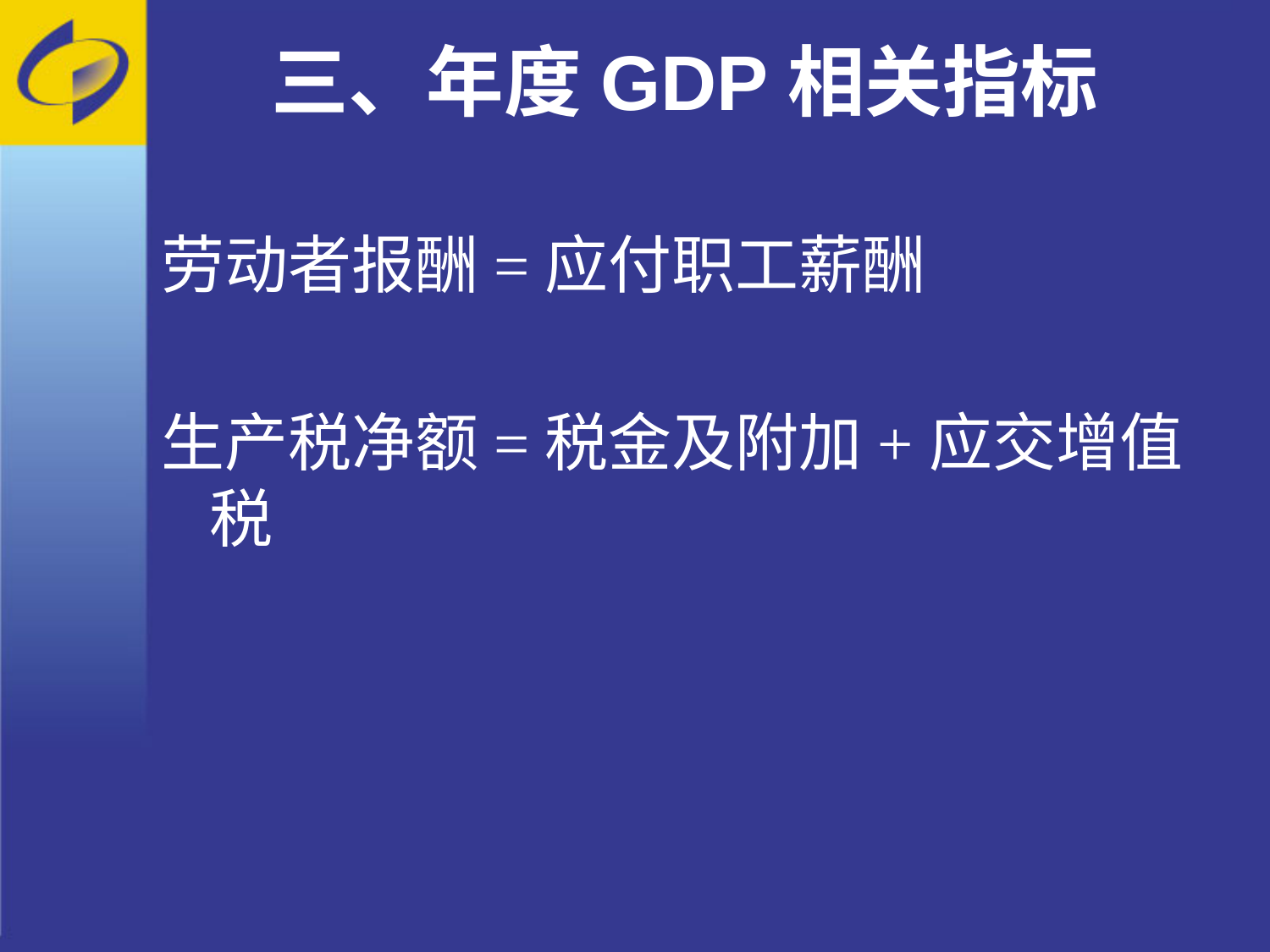

# 三、年度GDP相关指标
劳动者报酬=应付职工薪酬

生产税净额=税金及附加+应交增值税